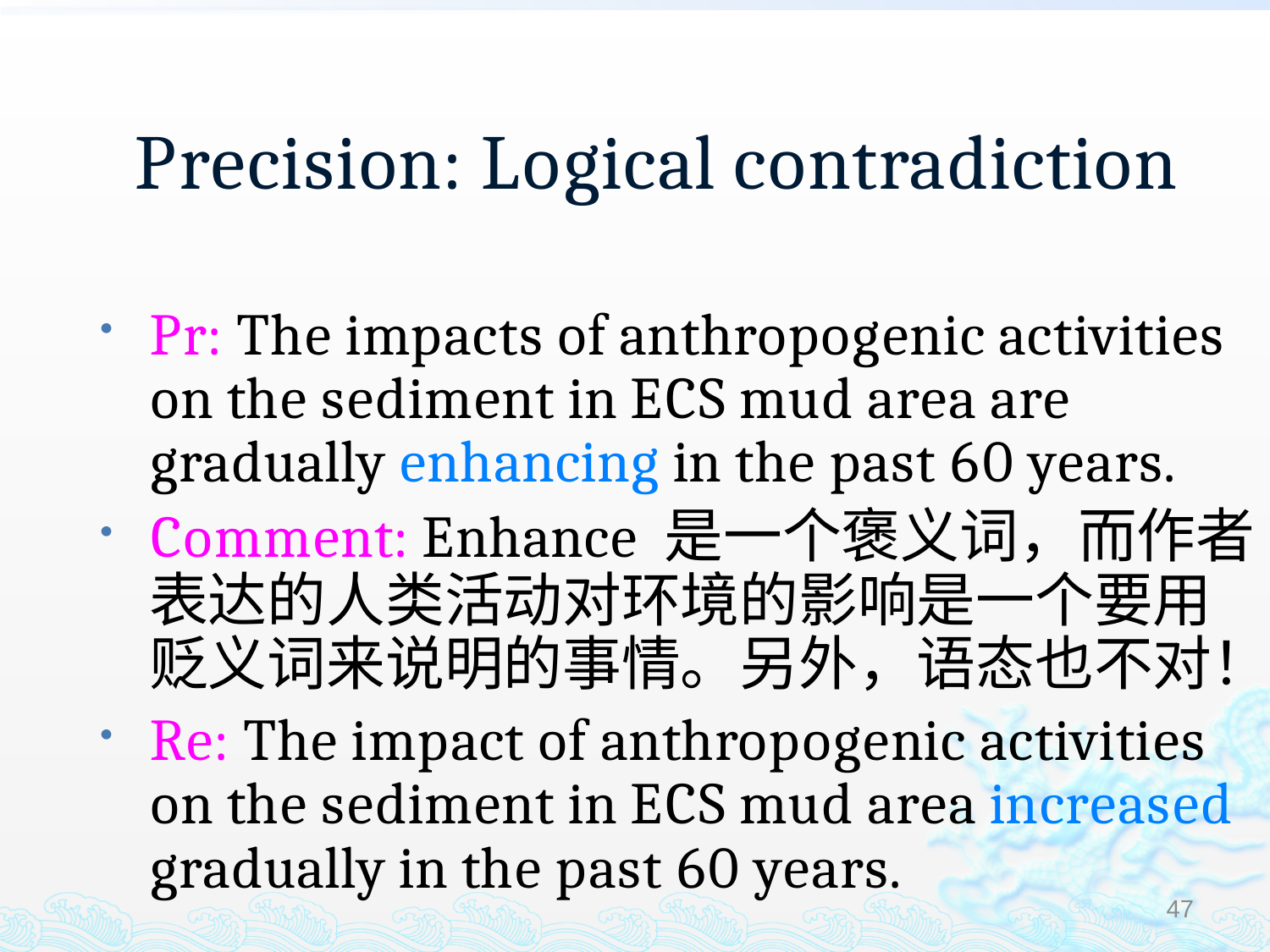

# Precision: Logical contradiction
Pr: The impacts of anthropogenic activities on the sediment in ECS mud area are gradually enhancing in the past 60 years.
Comment: Enhance 是一个褒义词，而作者表达的人类活动对环境的影响是一个要用贬义词来说明的事情。另外，语态也不对！
Re: The impact of anthropogenic activities on the sediment in ECS mud area increased gradually in the past 60 years.
47